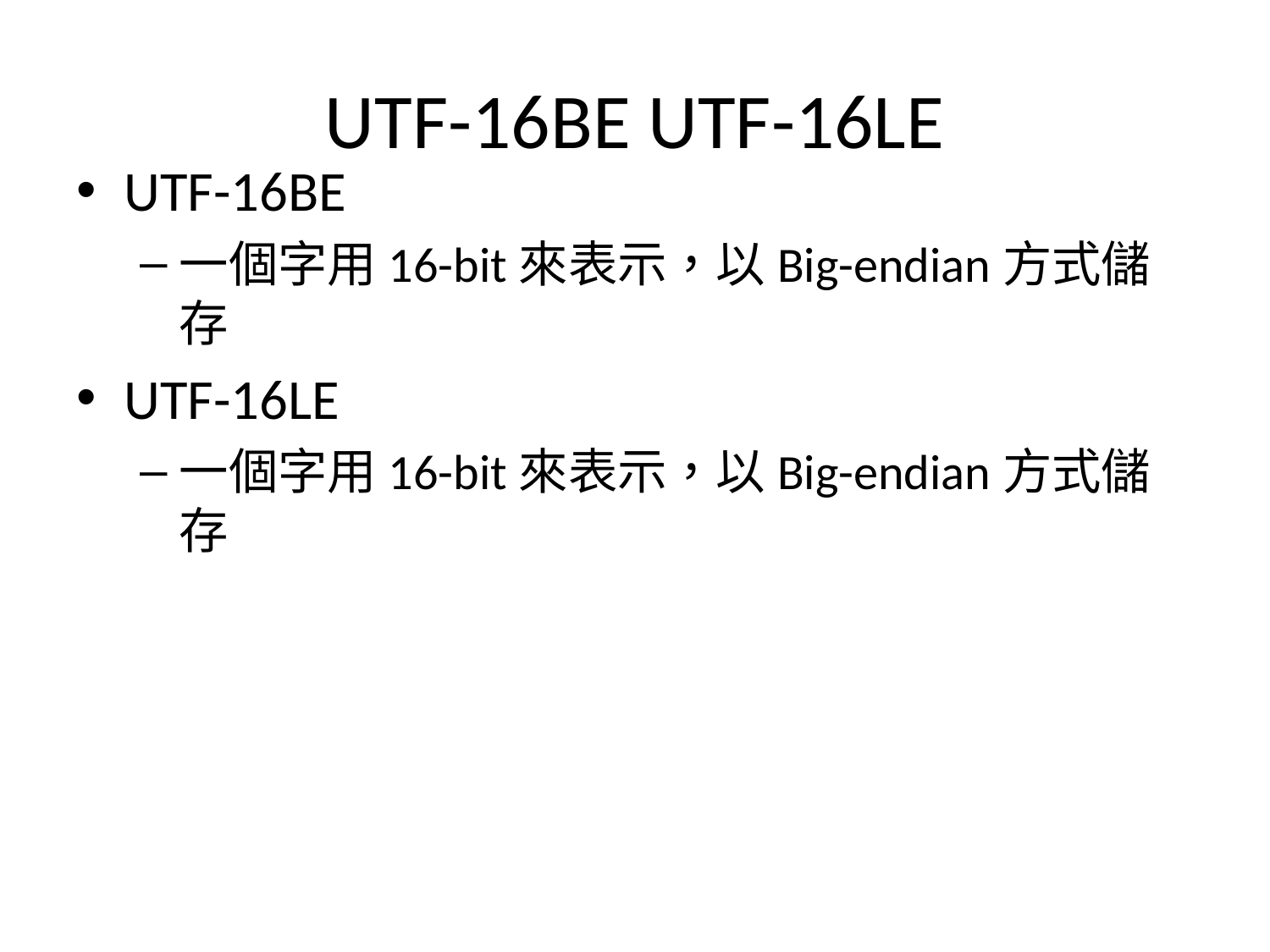

# UTF-16BE UTF-16LE
UTF-16BE
一個字用16-bit來表示，以Big-endian方式儲存
UTF-16LE
一個字用16-bit來表示，以Big-endian方式儲存